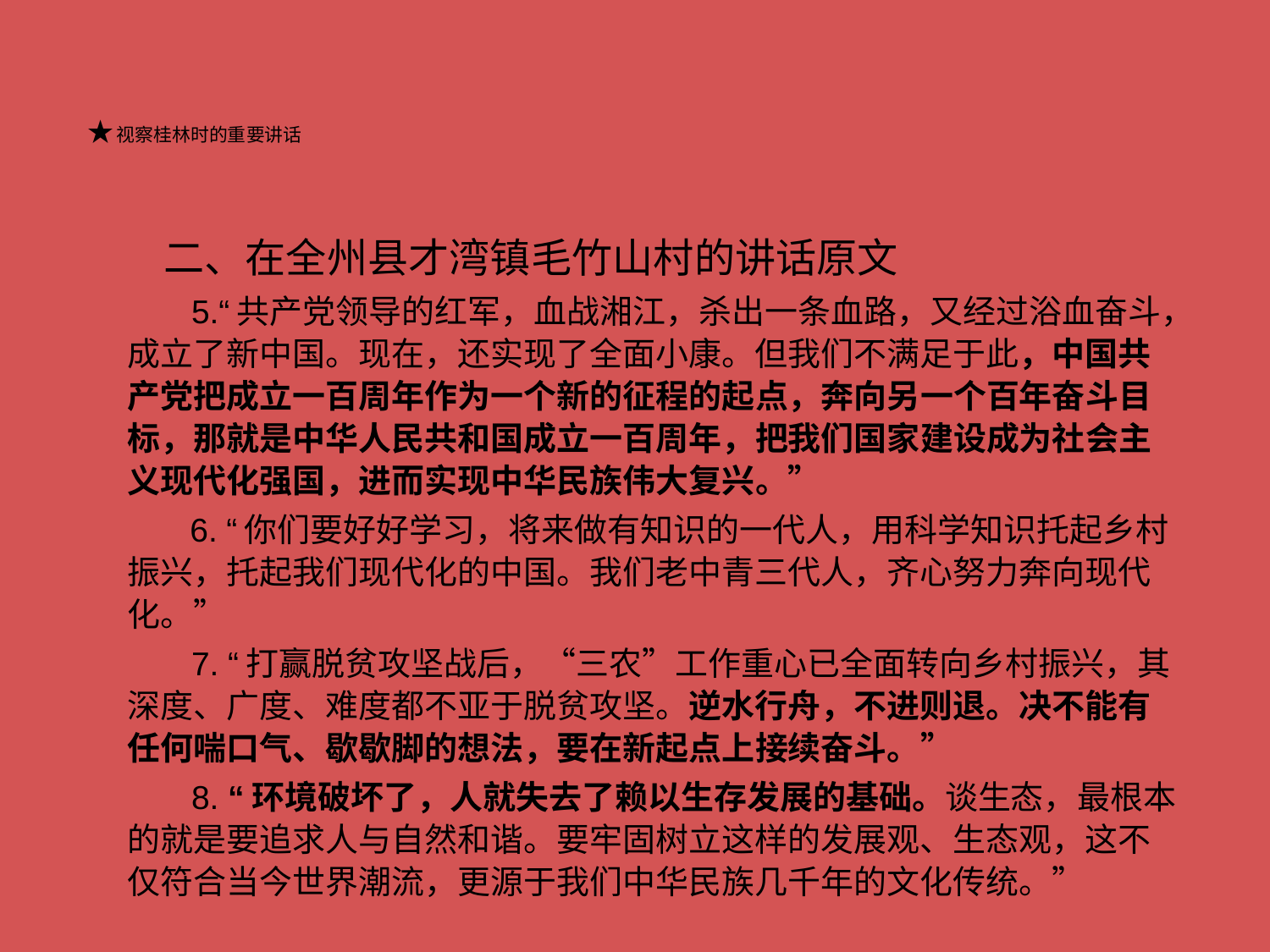

# ★视察桂林时的重要讲话
   二、在全州县才湾镇毛竹山村的讲话原文
       5.“共产党领导的红军，血战湘江，杀出一条血路，又经过浴血奋斗，成立了新中国。现在，还实现了全面小康。但我们不满足于此，中国共产党把成立一百周年作为一个新的征程的起点，奔向另一个百年奋斗目标，那就是中华人民共和国成立一百周年，把我们国家建设成为社会主义现代化强国，进而实现中华民族伟大复兴。”
　   6. “你们要好好学习，将来做有知识的一代人，用科学知识托起乡村振兴，托起我们现代化的中国。我们老中青三代人，齐心努力奔向现代化。”
       7. “打赢脱贫攻坚战后，“三农”工作重心已全面转向乡村振兴，其深度、广度、难度都不亚于脱贫攻坚。逆水行舟，不进则退。决不能有任何喘口气、歇歇脚的想法，要在新起点上接续奋斗。”
       8. “环境破坏了，人就失去了赖以生存发展的基础。谈生态，最根本的就是要追求人与自然和谐。要牢固树立这样的发展观、生态观，这不仅符合当今世界潮流，更源于我们中华民族几千年的文化传统。”